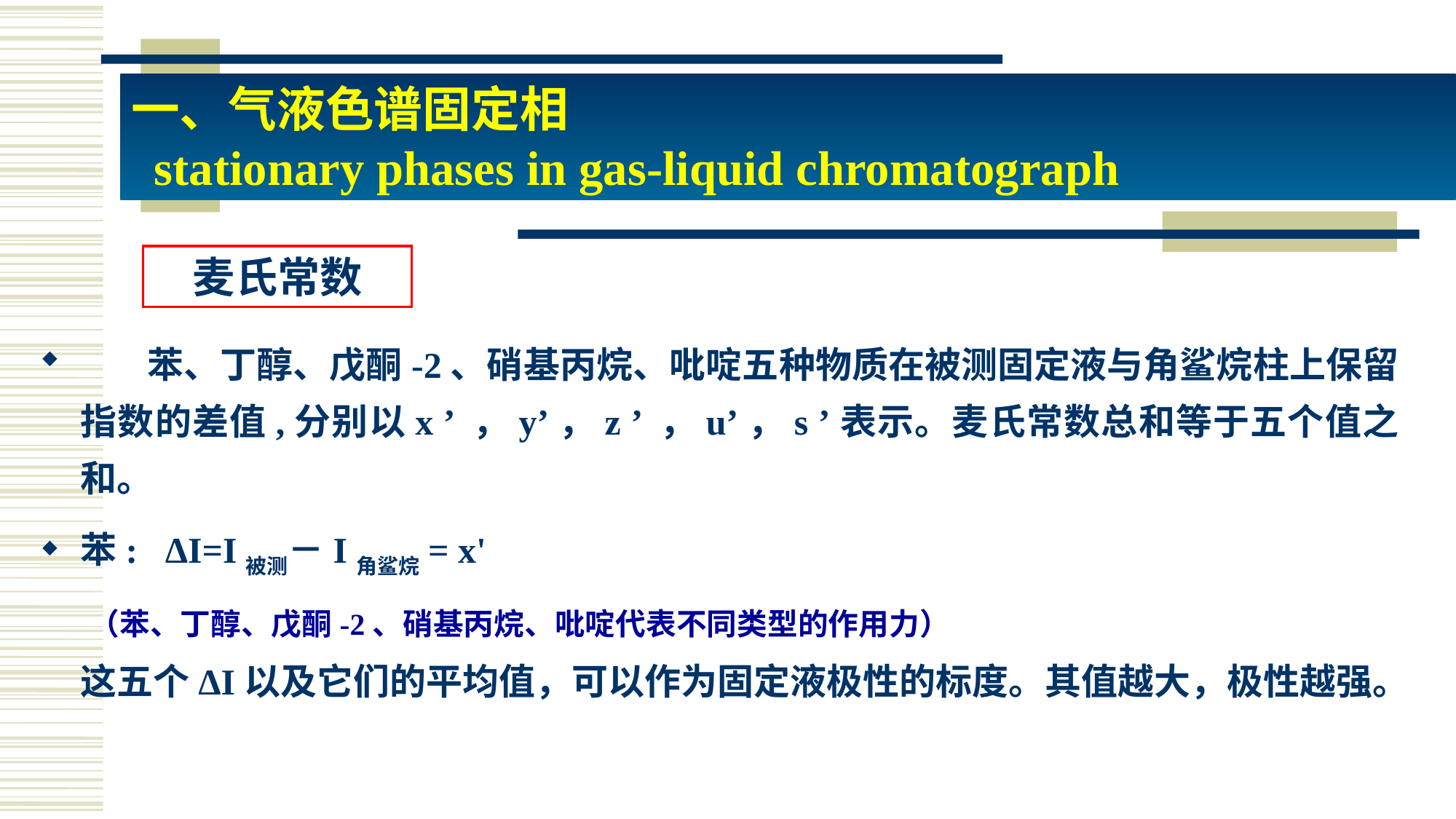

一、气液色谱固定相
 stationary phases in gas-liquid chromatograph
# 麦氏常数
       苯、丁醇、戊酮-2、硝基丙烷、吡啶五种物质在被测固定液与角鲨烷柱上保留指数的差值,分别以x ’ ，y’，z ’ ，u’，s ’表示。麦氏常数总和等于五个值之和。
苯:   ΔI=I被测－I角鲨烷= x'
     （苯、丁醇、戊酮-2、硝基丙烷、吡啶代表不同类型的作用力）
	这五个ΔI以及它们的平均值，可以作为固定液极性的标度。其值越大，极性越强。